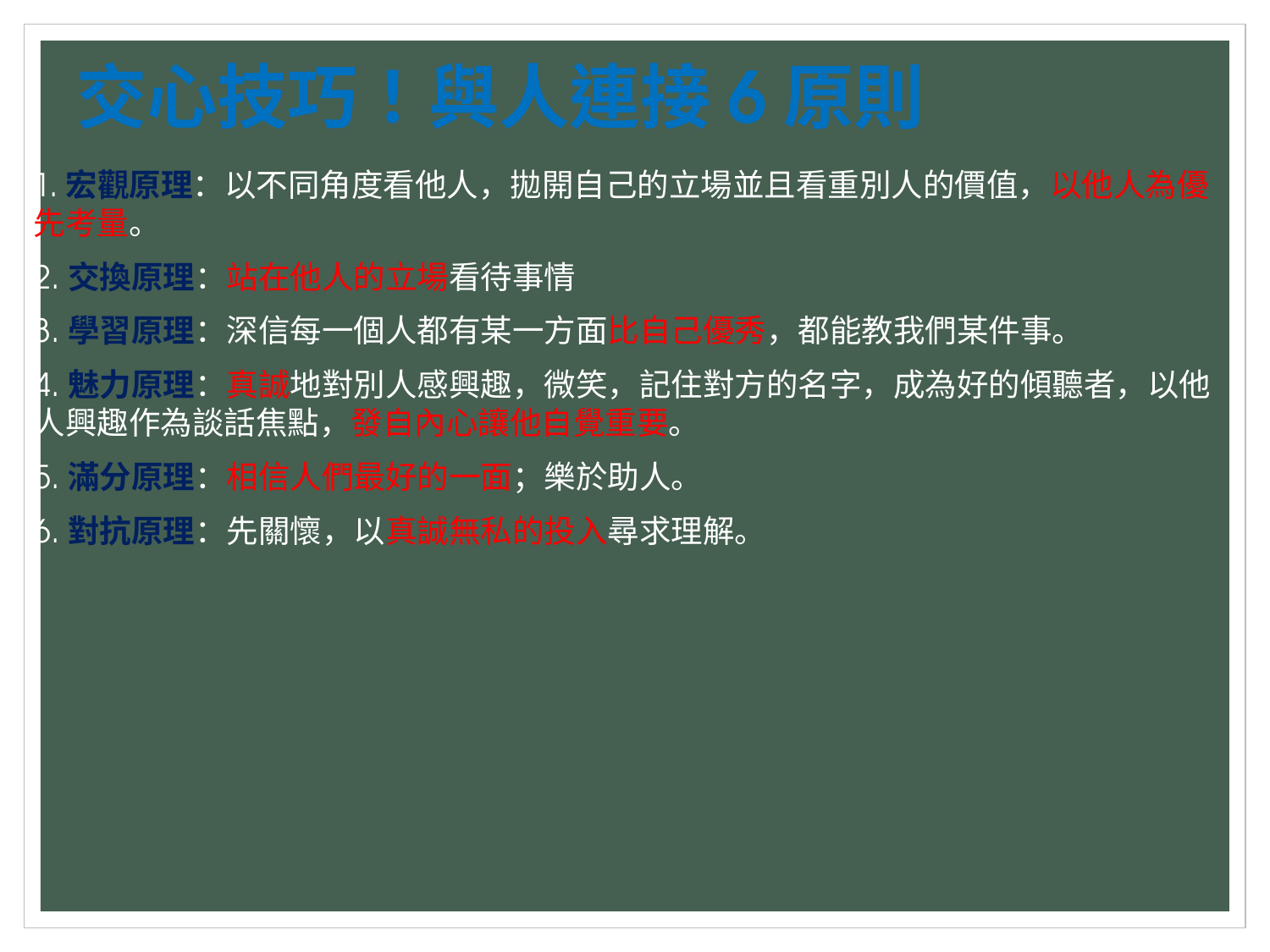

# 交心技巧！與人連接6原則
1.宏觀原理：以不同角度看他人，拋開自己的立場並且看重別人的價值，以他人為優先考量。
2.交換原理：站在他人的立場看待事情
3.學習原理：深信每一個人都有某一方面比自己優秀，都能教我們某件事。
4.魅力原理：真誠地對別人感興趣，微笑，記住對方的名字，成為好的傾聽者，以他人興趣作為談話焦點，發自內心讓他自覺重要。
5.滿分原理：相信人們最好的一面；樂於助人。
6.對抗原理：先關懷，以真誠無私的投入尋求理解。